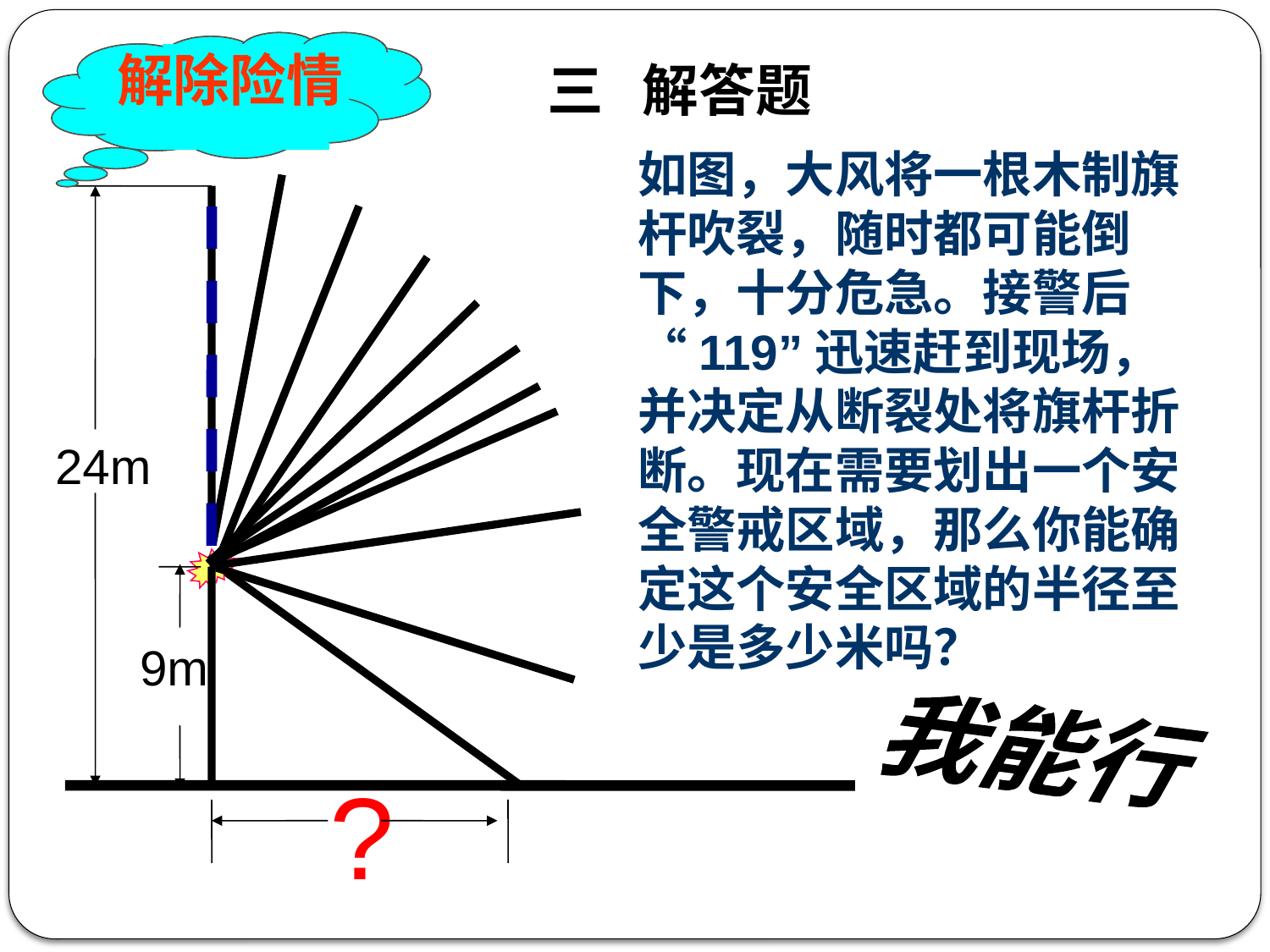

y=0

解除险情
三   解答题
如图，大风将一根木制旗杆吹裂，随时都可能倒下，十分危急。接警后“119”迅速赶到现场，并决定从断裂处将旗杆折断。现在需要划出一个安全警戒区域，那么你能确定这个安全区域的半径至少是多少米吗？

24m

9m
我能行

?